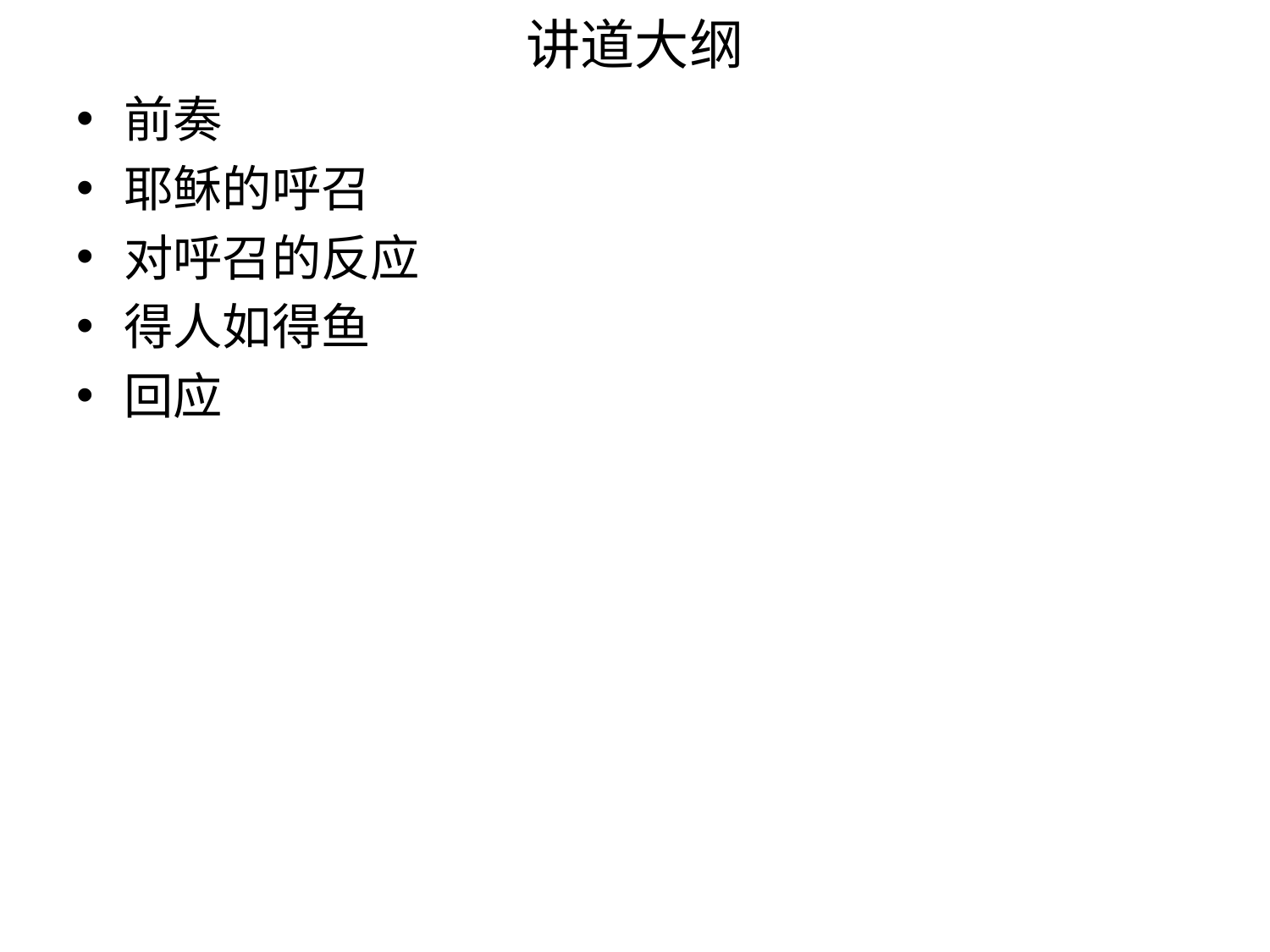

# 讲道大纲
前奏
耶稣的呼召
对呼召的反应
得人如得鱼
回应